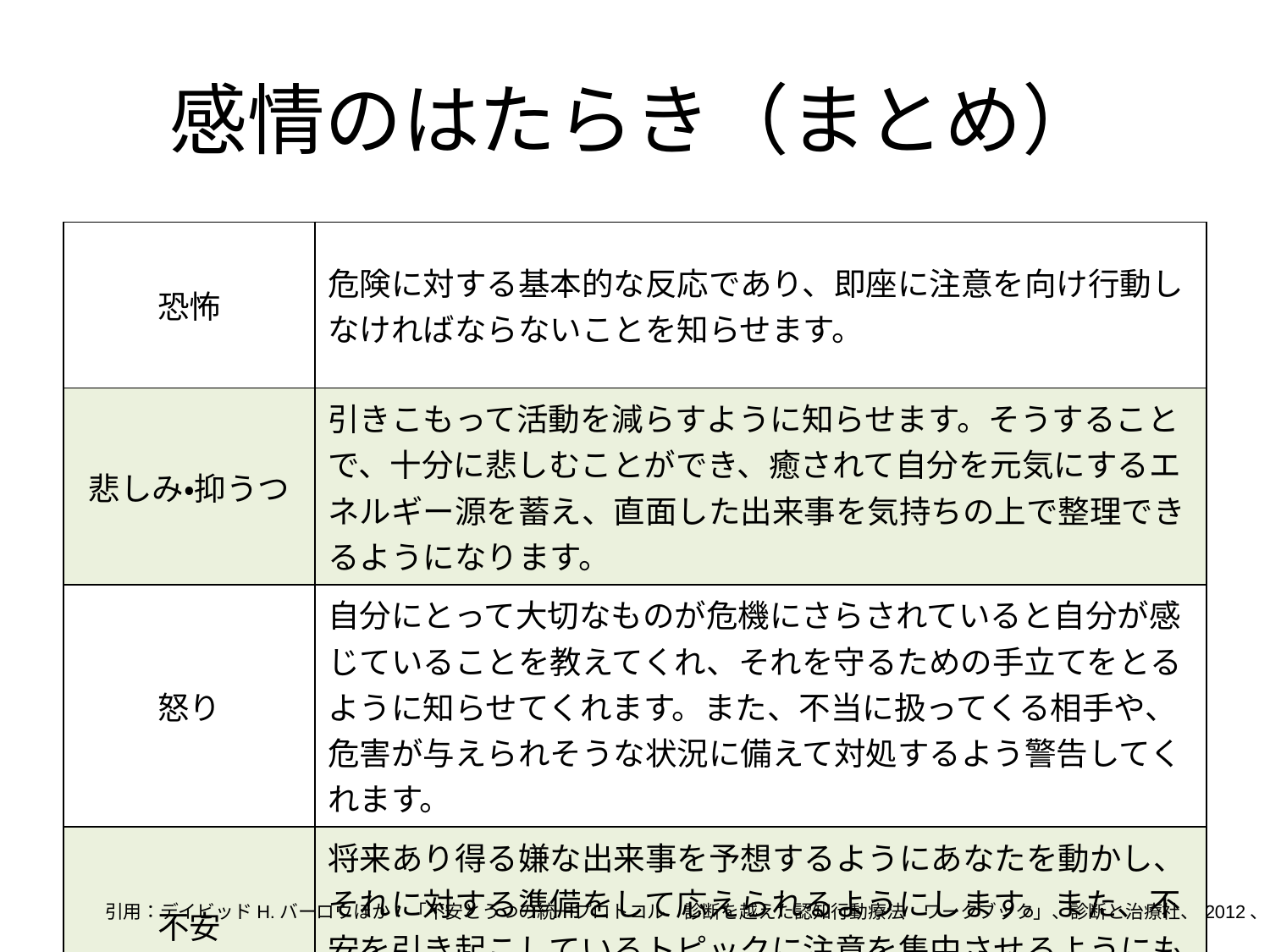

# 感情のはたらき（まとめ）
| 恐怖 | 危険に対する基本的な反応であり、即座に注意を向け行動しなければならないことを知らせます。 |
| --- | --- |
| 悲しみ・抑うつ | 引きこもって活動を減らすように知らせます。そうすることで、十分に悲しむことができ、癒されて自分を元気にするエネルギー源を蓄え、直面した出来事を気持ちの上で整理できるようになります。 |
| 怒り | 自分にとって大切なものが危機にさらされていると自分が感じていることを教えてくれ、それを守るための手立てをとるように知らせてくれます。また、不当に扱ってくる相手や、危害が与えられそうな状況に備えて対処するよう警告してくれます。 |
| 不安 | 将来あり得る嫌な出来事を予想するようにあなたを動かし、それに対する準備をして応えられるようにします。また、不安を引き起こしているトピックに注意を集中させるようにも仕向けています。 |
引用：デイビッドH.バーロウほか：「不安とうつの統一プロトコル　診断を越えた認知行動療法　ワークブック」、診断と治療社、2012、p49-52.